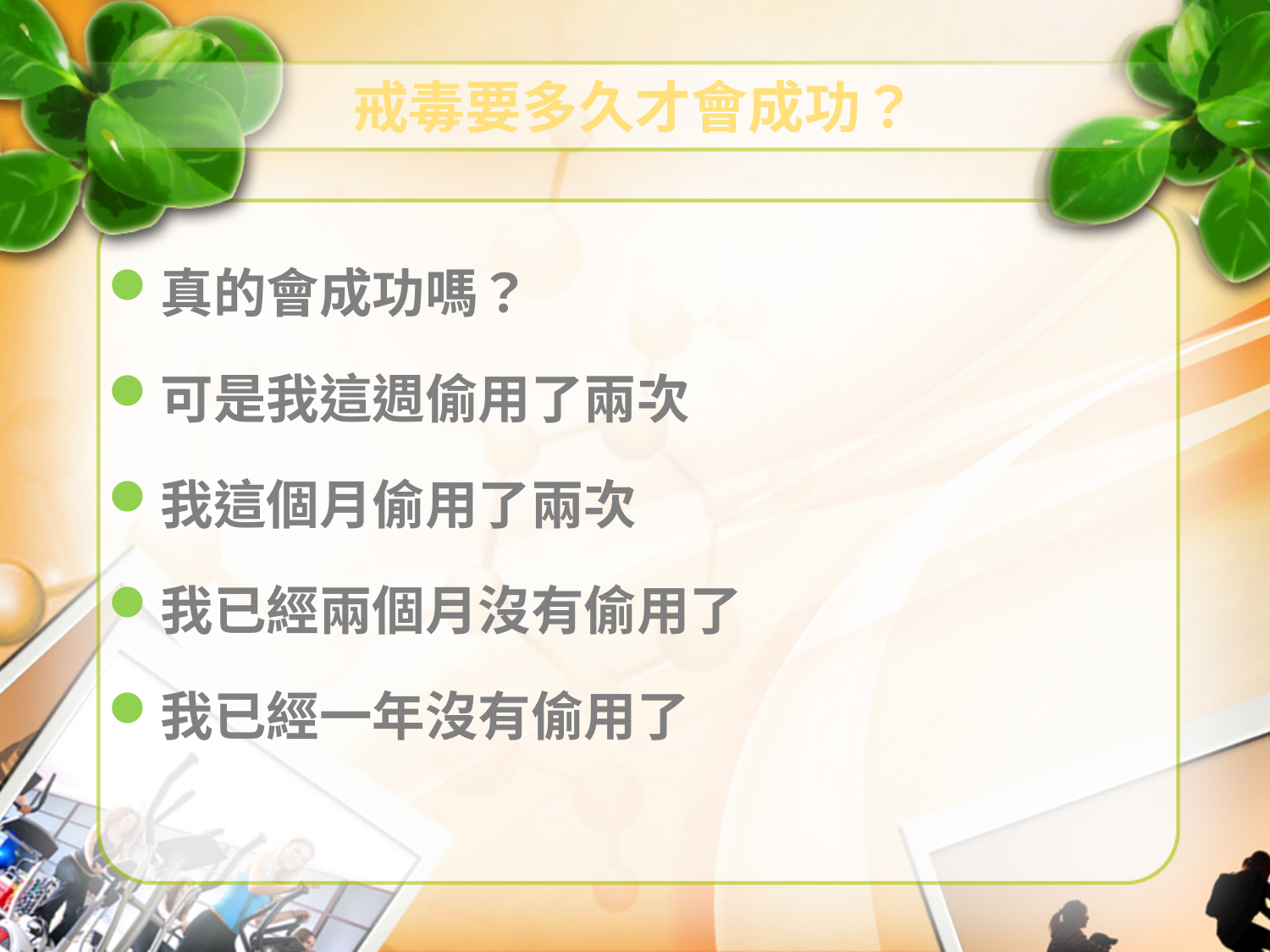

# 戒毒要多久才會成功？
真的會成功嗎？
可是我這週偷用了兩次
我這個月偷用了兩次
我已經兩個月沒有偷用了
我已經一年沒有偷用了